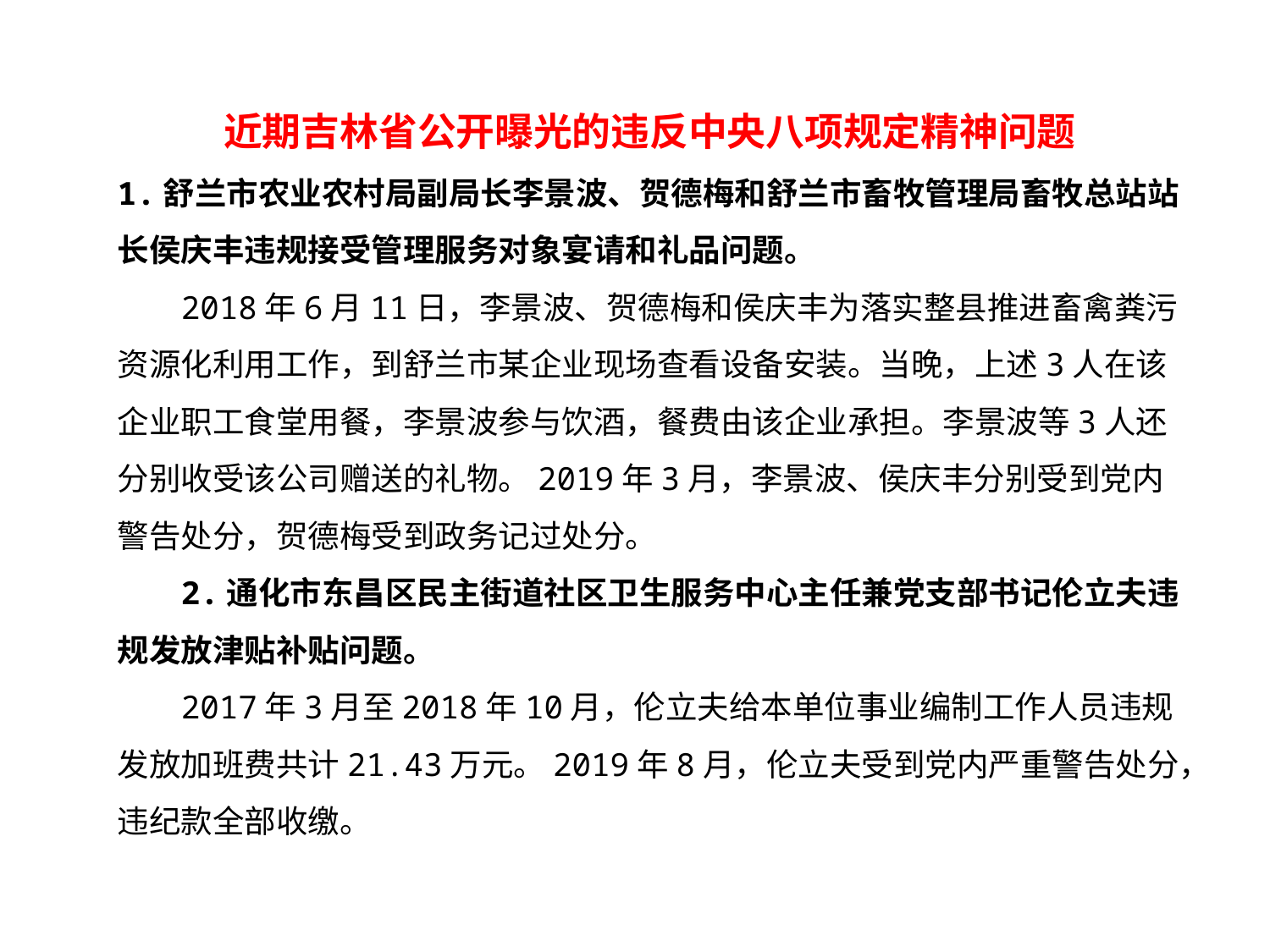

近期吉林省公开曝光的违反中央八项规定精神问题
1.舒兰市农业农村局副局长李景波、贺德梅和舒兰市畜牧管理局畜牧总站站长侯庆丰违规接受管理服务对象宴请和礼品问题。
2018年6月11日，李景波、贺德梅和侯庆丰为落实整县推进畜禽粪污资源化利用工作，到舒兰市某企业现场查看设备安装。当晚，上述3人在该企业职工食堂用餐，李景波参与饮酒，餐费由该企业承担。李景波等3人还分别收受该公司赠送的礼物。2019年3月，李景波、侯庆丰分别受到党内警告处分，贺德梅受到政务记过处分。
2.通化市东昌区民主街道社区卫生服务中心主任兼党支部书记伦立夫违规发放津贴补贴问题。
2017年3月至2018年10月，伦立夫给本单位事业编制工作人员违规发放加班费共计21.43万元。2019年8月，伦立夫受到党内严重警告处分，违纪款全部收缴。